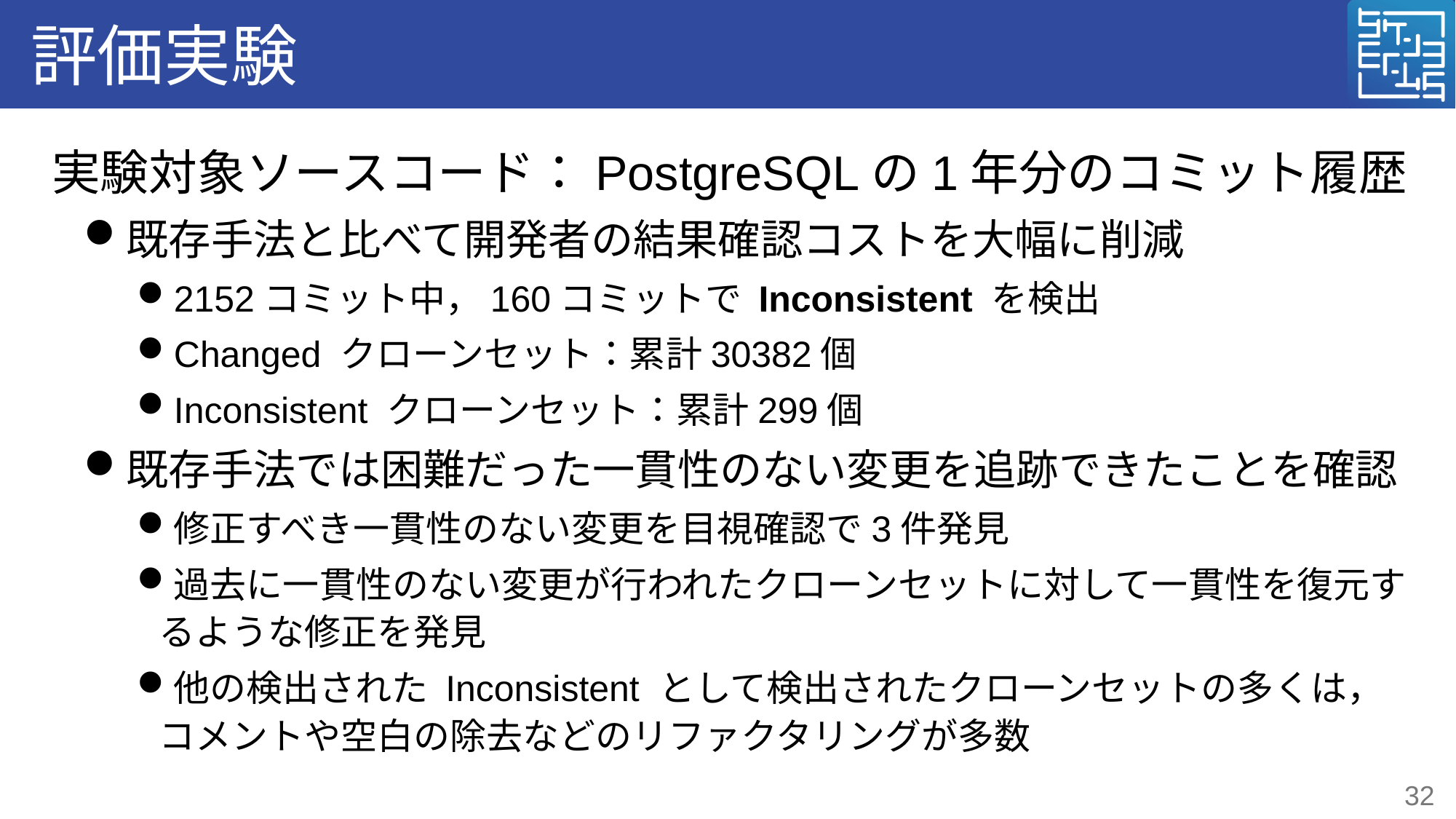

# 評価実験
実験対象ソースコード：PostgreSQLの1年分のコミット履歴
既存手法と比べて開発者の結果確認コストを大幅に削減
2152コミット中，160コミットで Inconsistent を検出
Changed クローンセット：累計30382個
Inconsistent クローンセット：累計299個
既存手法では困難だった一貫性のない変更を追跡できたことを確認
修正すべき一貫性のない変更を目視確認で3件発見
過去に一貫性のない変更が行われたクローンセットに対して一貫性を復元するような修正を発見
他の検出された Inconsistent として検出されたクローンセットの多くは，
コメントや空白の除去などのリファクタリングが多数
32